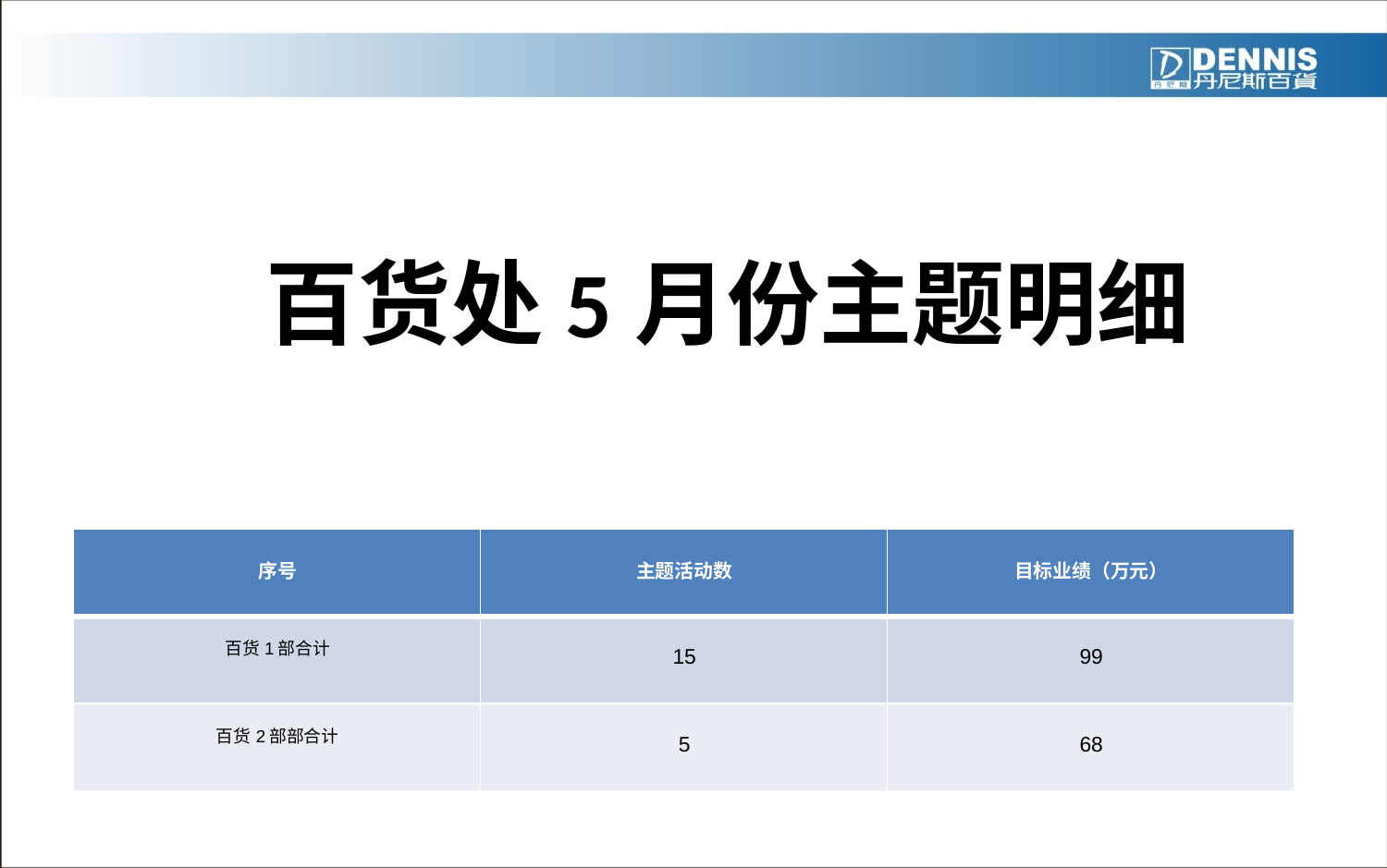

百货处5月份主题明细

| 序号 | 主题活动数 | 目标业绩（万元） |
| --- | --- | --- |
| 百货1部合计 | 15 | 99 |
| 百货2部部合计 | 5 | 68 |